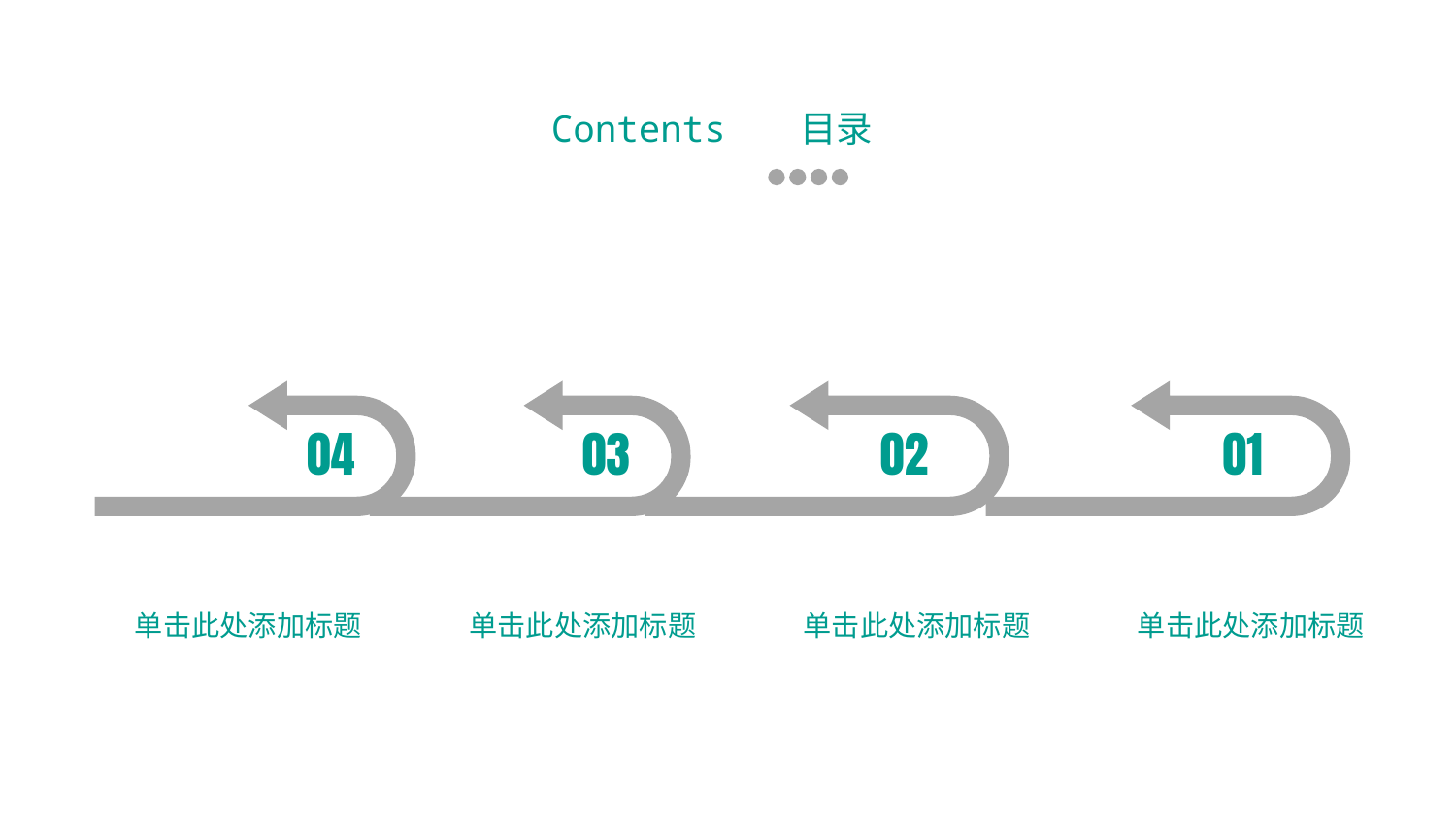

Contents   目录

04
03
02
01
单击此处添加标题
单击此处添加标题
单击此处添加标题
单击此处添加标题